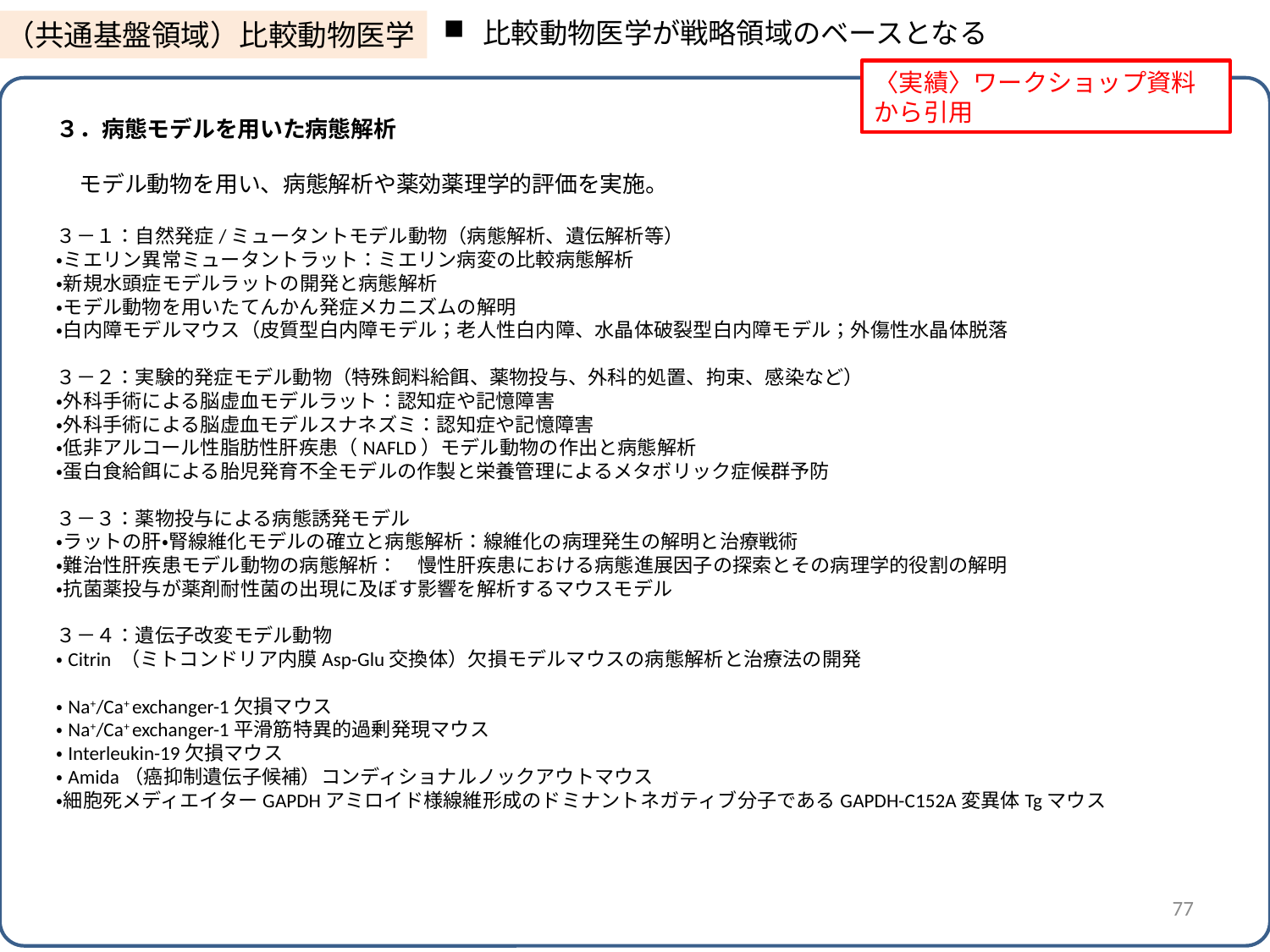

比較動物医学が戦略領域のベースとなる
（共通基盤領域）比較動物医学
〈実績〉ワークショップ資料から引用

３．病態モデルを用いた病態解析

　モデル動物を用い、病態解析や薬効薬理学的評価を実施。

３－１：自然発症/ミュータントモデル動物（病態解析、遺伝解析等）
・ミエリン異常ミュータントラット：ミエリン病変の比較病態解析
・新規水頭症モデルラットの開発と病態解析
・モデル動物を用いたてんかん発症メカニズムの解明
・白内障モデルマウス（皮質型白内障モデル；老人性白内障、水晶体破裂型白内障モデル；外傷性水晶体脱落

３－２：実験的発症モデル動物（特殊飼料給餌、薬物投与、外科的処置、拘束、感染など）
・外科手術による脳虚血モデルラット：認知症や記憶障害
・外科手術による脳虚血モデルスナネズミ：認知症や記憶障害
・低非アルコール性脂肪性肝疾患（NAFLD）モデル動物の作出と病態解析
・蛋白食給餌による胎児発育不全モデルの作製と栄養管理によるメタボリック症候群予防

３－３：薬物投与による病態誘発モデル
・ラットの肝・腎線維化モデルの確立と病態解析：線維化の病理発生の解明と治療戦術
・難治性肝疾患モデル動物の病態解析：　慢性肝疾患における病態進展因子の探索とその病理学的役割の解明
・抗菌薬投与が薬剤耐性菌の出現に及ぼす影響を解析するマウスモデル

３－４：遺伝子改変モデル動物
・Citrin （ミトコンドリア内膜Asp-Glu交換体）欠損モデルマウスの病態解析と治療法の開発
・Na+/Ca+ exchanger-1欠損マウス
・Na+/Ca+ exchanger-1平滑筋特異的過剰発現マウス
・Interleukin-19欠損マウス
・Amida（癌抑制遺伝子候補）コンディショナルノックアウトマウス
・細胞死メディエイターGAPDHアミロイド様線維形成のドミナントネガティブ分子であるGAPDH-C152A変異体Tgマウス
77